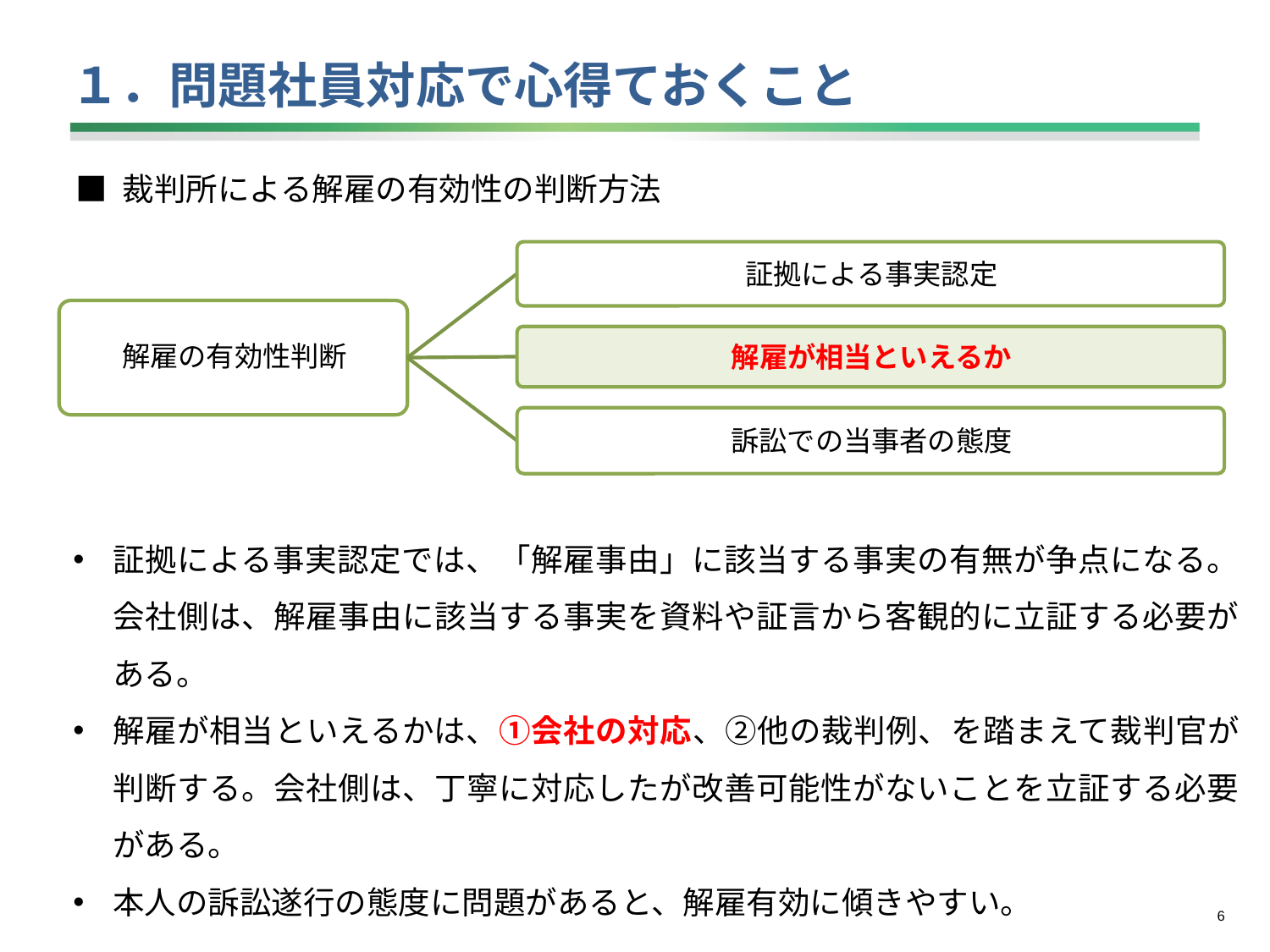

# １．問題社員対応で心得ておくこと
■ 裁判所による解雇の有効性の判断方法
解雇の有効性判断

証拠による事実認定

解雇が相当といえるか

訴訟での当事者の態度
証拠による事実認定では、「解雇事由」に該当する事実の有無が争点になる。会社側は、解雇事由に該当する事実を資料や証言から客観的に立証する必要がある。
解雇が相当といえるかは、①会社の対応、②他の裁判例、を踏まえて裁判官が判断する。会社側は、丁寧に対応したが改善可能性がないことを立証する必要がある。
本人の訴訟遂行の態度に問題があると、解雇有効に傾きやすい。
6